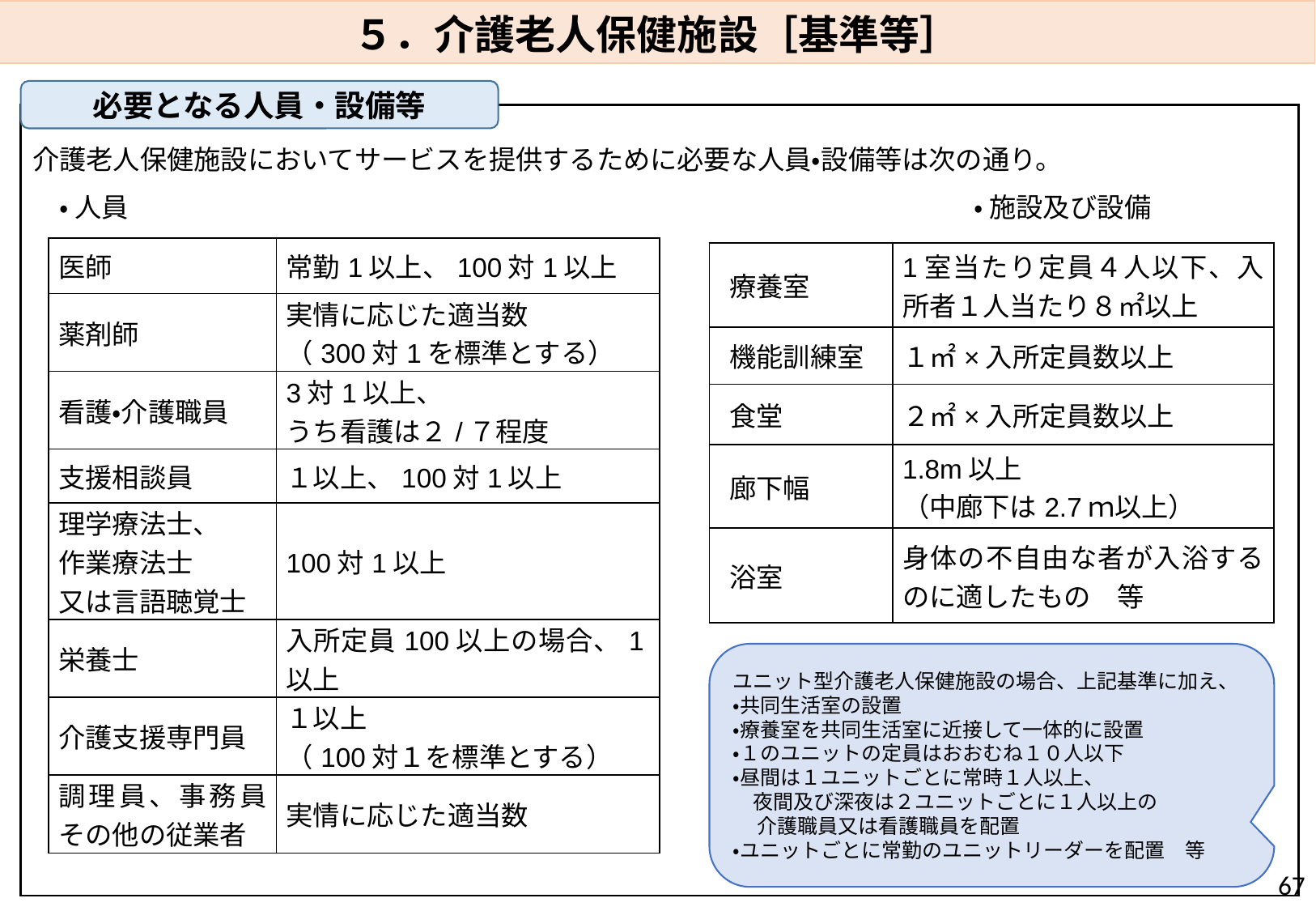

５．介護老人保健施設［基準等］
必要となる人員・設備等

介護老人保健施設においてサービスを提供するために必要な人員・設備等は次の通り。

　・ 人員　　　　　　　　　　　　　　　　  　　　　　　　　　　　　　　　・ 施設及び設備

| 医師 | 常勤1以上、100対1以上 |
| --- | --- |
| 薬剤師 | 実情に応じた適当数 （300対1を標準とする） |
| 看護・介護職員 | 3対1以上、 うち看護は２/７程度 |
| 支援相談員 | １以上、100対1以上 |
| 理学療法士、 作業療法士 又は言語聴覚士 | 100対1以上 |
| 栄養士 | 入所定員100以上の場合、1以上 |
| 介護支援専門員 | １以上 （100対１を標準とする） |
| 調理員、事務員その他の従業者 | 実情に応じた適当数 |
| 療養室 | 1室当たり定員４人以下、入所者１人当たり８㎡以上 |
| --- | --- |
| 機能訓練室 | １㎡×入所定員数以上 |
| 食堂 | ２㎡×入所定員数以上 |
| 廊下幅 | 1.8m以上 （中廊下は2.7ｍ以上） |
| 浴室 | 身体の不自由な者が入浴するのに適したもの　等 |
ユニット型介護老人保健施設の場合、上記基準に加え、
・共同生活室の設置
・療養室を共同生活室に近接して一体的に設置
・１のユニットの定員はおおむね１０人以下
・昼間は１ユニットごとに常時１人以上、
　夜間及び深夜は２ユニットごとに１人以上の
介護職員又は看護職員を配置
・ユニットごとに常勤のユニットリーダーを配置　等
67